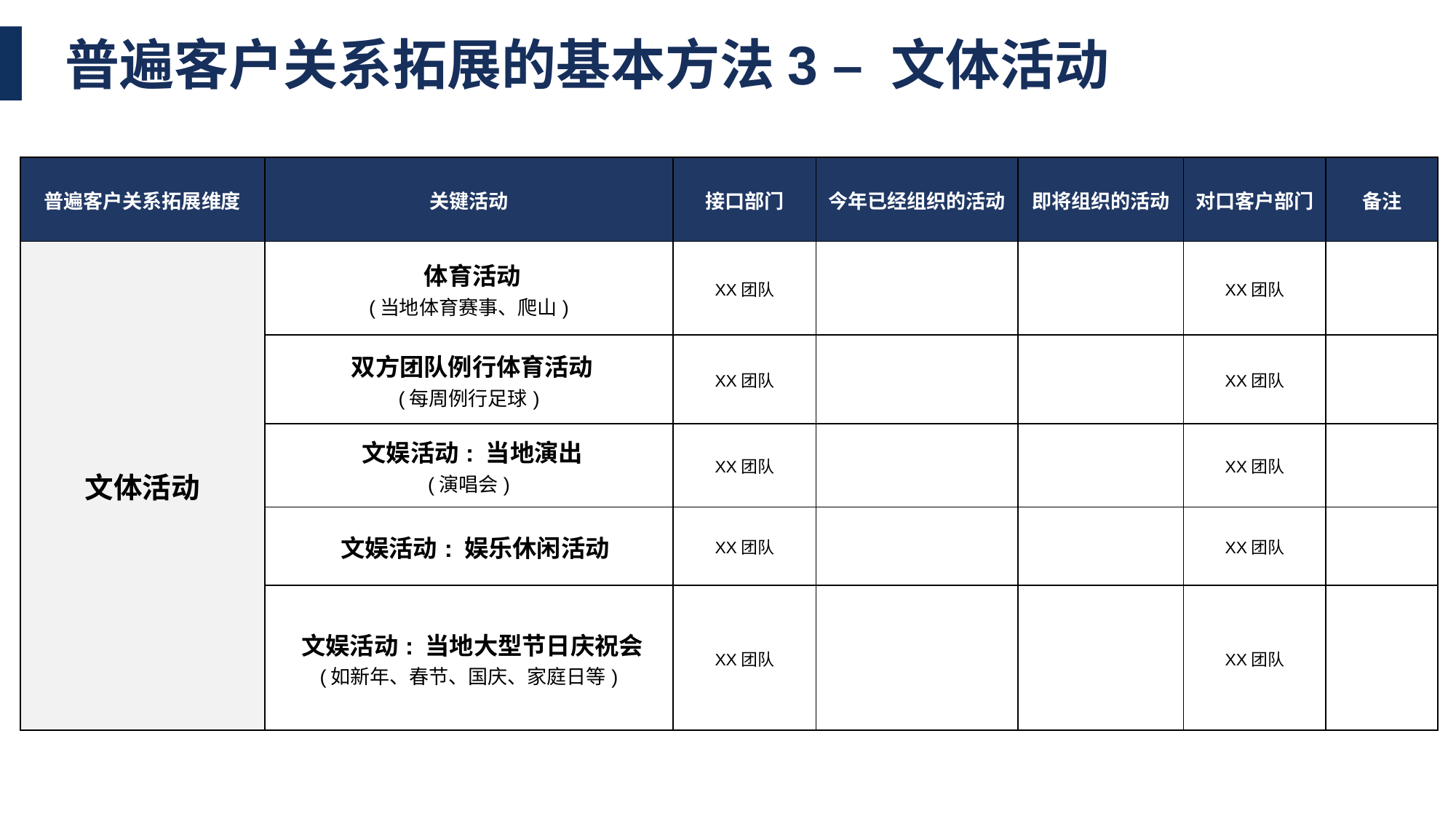

普遍客户关系拓展的基本方法3 – 文体活动
| 普遍客户关系拓展维度 | 关键活动 | 接口部门 | 今年已经组织的活动 | 即将组织的活动 | 对口客户部门 | 备注 |
| --- | --- | --- | --- | --- | --- | --- |
| 文体活动 | 体育活动 (当地体育赛事、爬山) | XX团队 |  |  | XX团队 |  |
|  | 双方团队例行体育活动 (每周例行足球) | XX团队 |  |  | XX团队 |  |
|  | 文娱活动: 当地演出 (演唱会) | XX团队 |  |  | XX团队 |  |
|  | 文娱活动: 娱乐休闲活动 | XX团队 |  |  | XX团队 |  |
|  | 文娱活动: 当地大型节日庆祝会 (如新年、春节、国庆、家庭日等) | XX团队 |  |  | XX团队 |  |

7